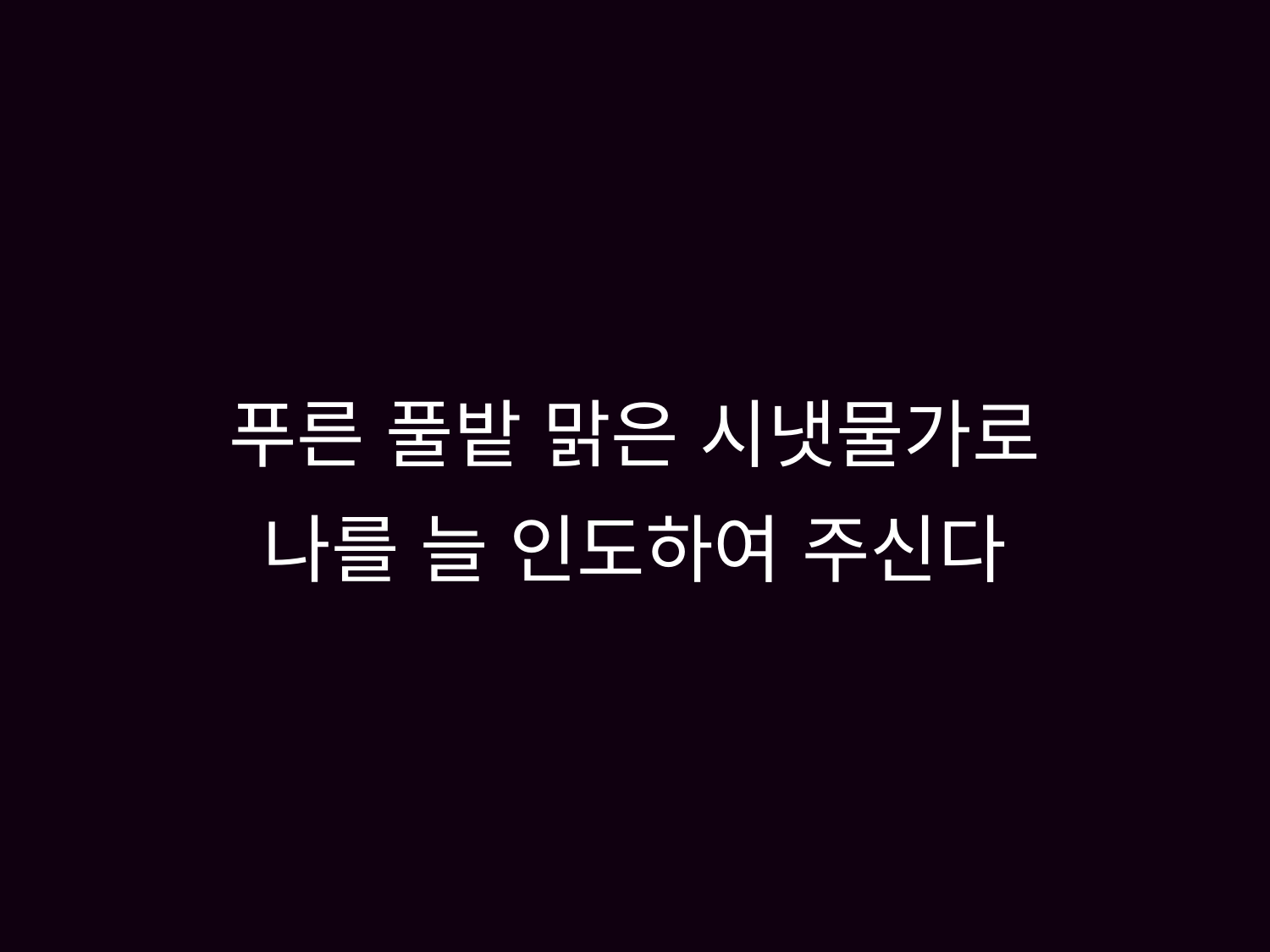

# 푸른 풀밭 맑은 시냇물가로 나를 늘 인도하여 주신다